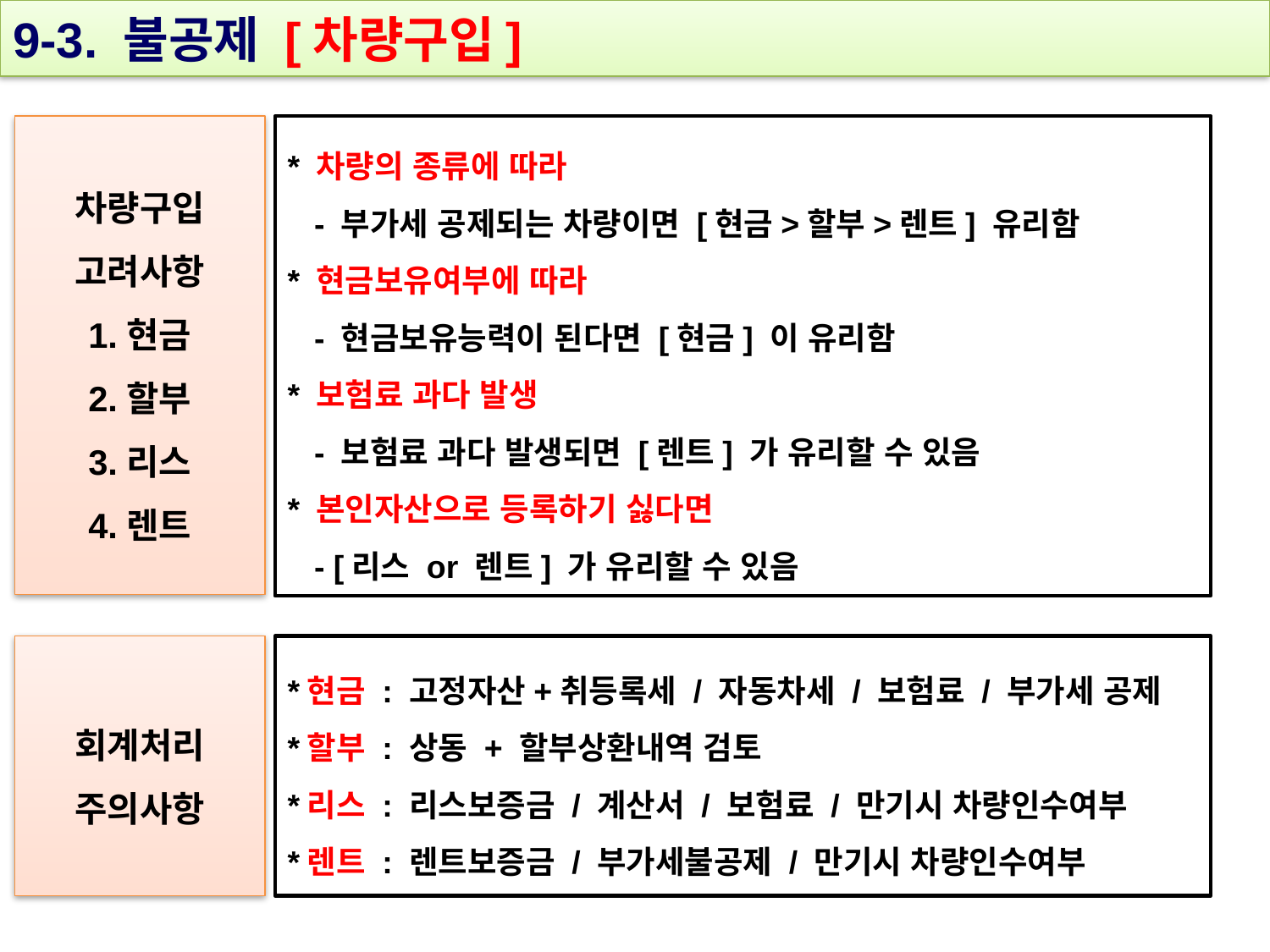

9-3. 불공제 [차량구입]
차량구입
고려사항
1.현금
2.할부
3.리스
4.렌트
* 차량의 종류에 따라
   - 부가세 공제되는 차량이면 [현금>할부>렌트] 유리함
* 현금보유여부에 따라
   - 현금보유능력이 된다면 [현금] 이 유리함
* 보험료 과다 발생
   - 보험료 과다 발생되면 [렌트] 가 유리할 수 있음
* 본인자산으로 등록하기 싫다면
   - [리스 or 렌트] 가 유리할 수 있음
회계처리
주의사항
*현금 : 고정자산+취등록세 / 자동차세 / 보험료 / 부가세 공제
*할부 : 상동 + 할부상환내역 검토
*리스 : 리스보증금 / 계산서 / 보험료 / 만기시 차량인수여부
*렌트 : 렌트보증금 / 부가세불공제 / 만기시 차량인수여부